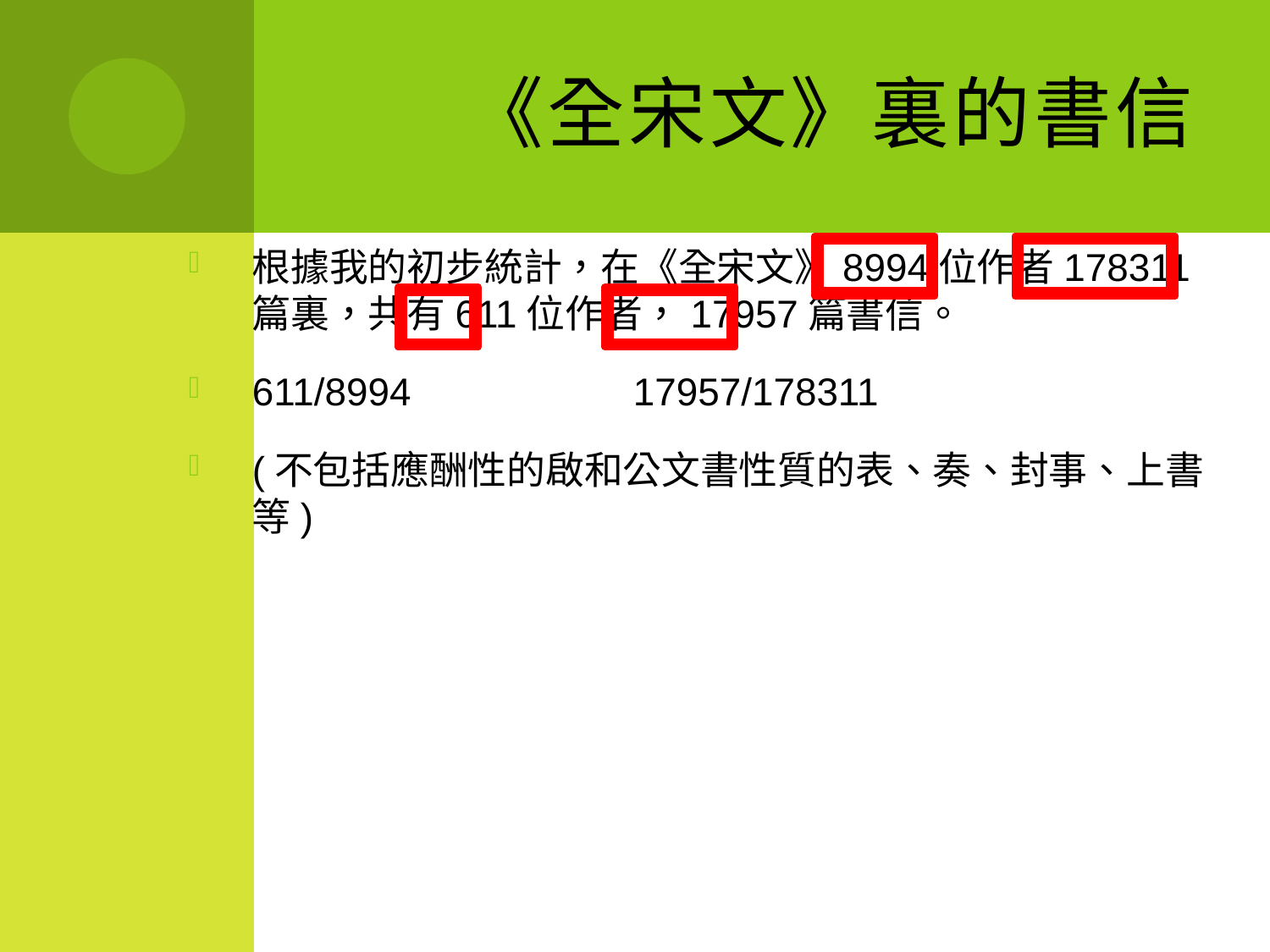

# 《全宋文》裏的書信
根據我的初步統計，在《全宋文》8994位作者178311篇裏，共有611位作者，17957篇書信。
611/8994		17957/178311
(不包括應酬性的啟和公文書性質的表、奏、封事、上書等)